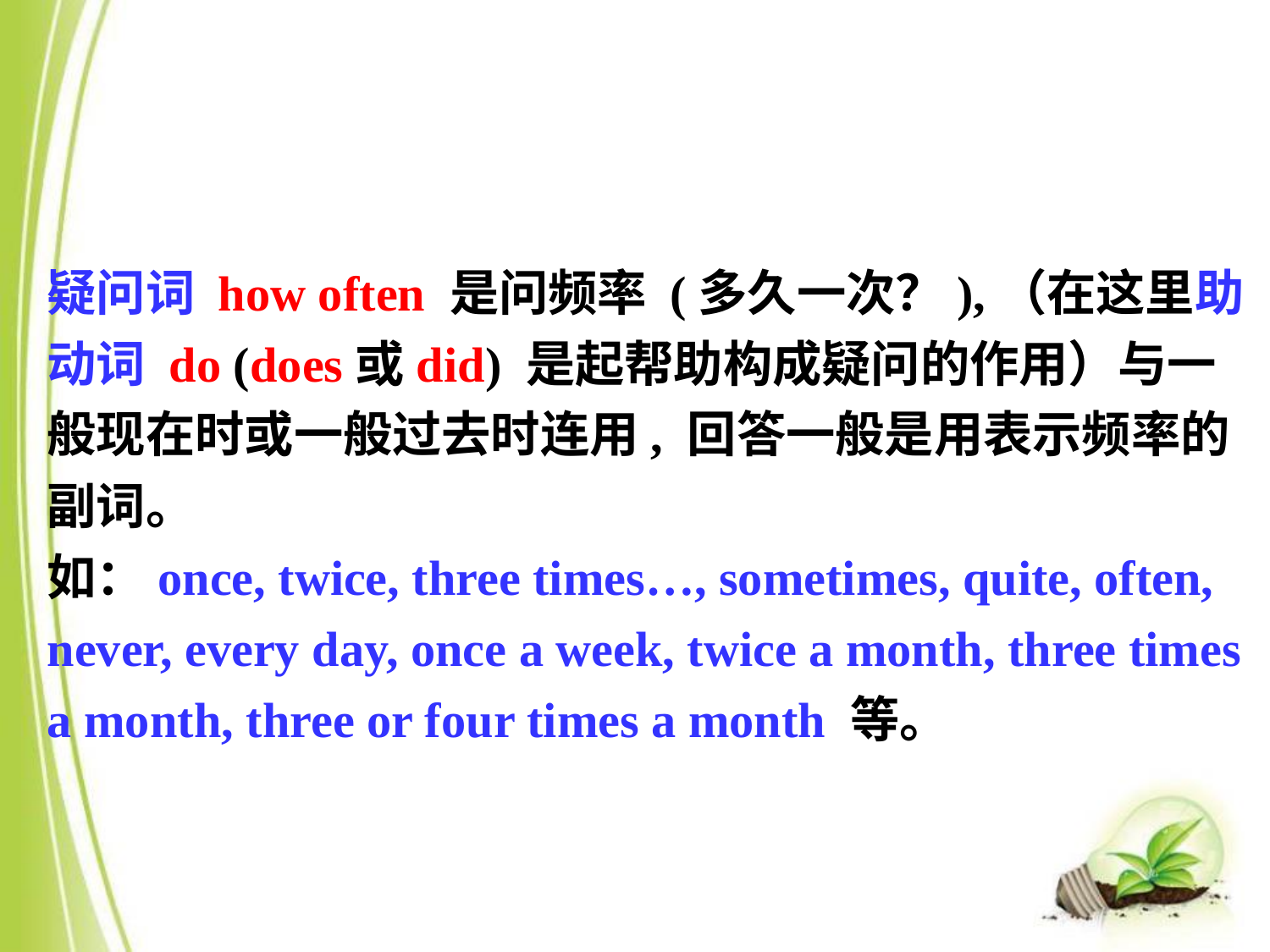

疑问词 how often 是问频率 (多久一次？),（在这里助动词 do (does或did) 是起帮助构成疑问的作用）与一般现在时或一般过去时连用, 回答一般是用表示频率的副词。
如：once, twice, three times…, sometimes, quite, often, never, every day, once a week, twice a month, three times a month, three or four times a month 等。